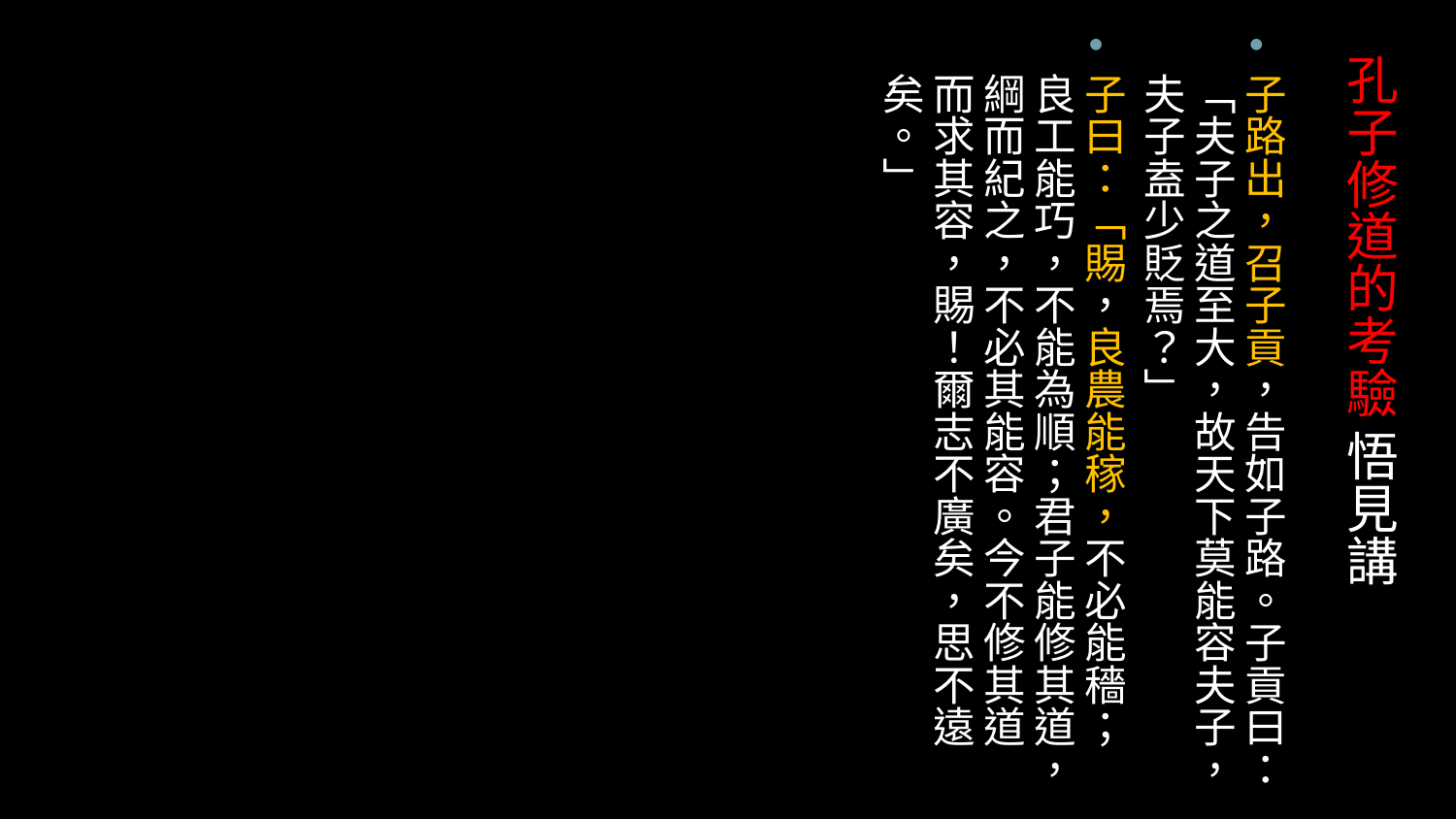

子路出，召子貢，告如子路。子貢曰：「夫子之道至大，故天下莫能容夫子，夫子盍少貶焉？」
子曰：「賜，良農能稼，不必能穡；良工能巧，不能為順；君子能修其道，綱而紀之，不必其能容。今不修其道而求其容，賜！爾志不廣矣，思不遠矣。」

# 孔子修道的考驗 悟見講